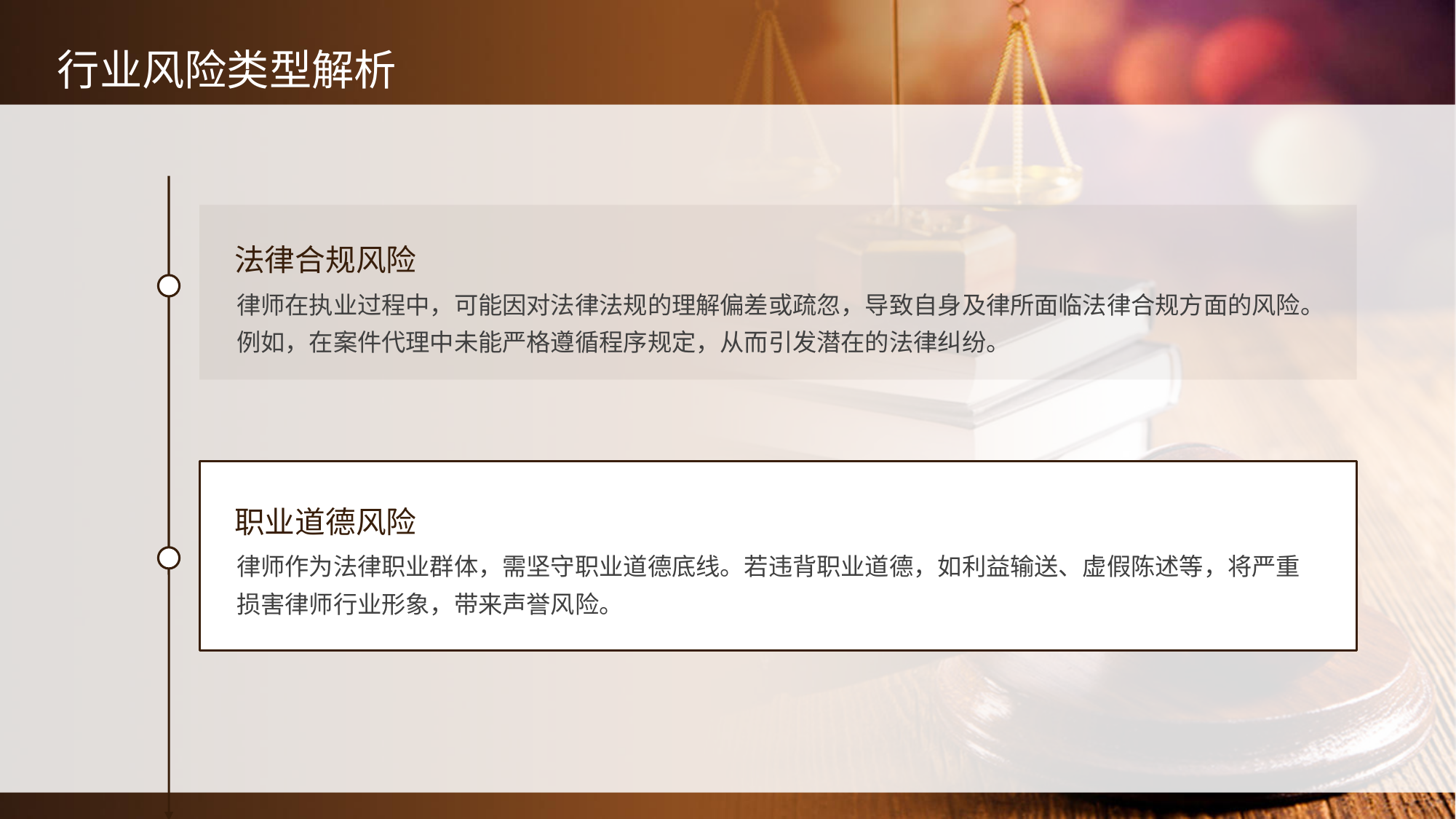

行业风险类型解析

法律合规风险
律师在执业过程中，可能因对法律法规的理解偏差或疏忽，导致自身及律所面临法律合规方面的风险。例如，在案件代理中未能严格遵循程序规定，从而引发潜在的法律纠纷。

职业道德风险
律师作为法律职业群体，需坚守职业道德底线。若违背职业道德，如利益输送、虚假陈述等，将严重损害律师行业形象，带来声誉风险。